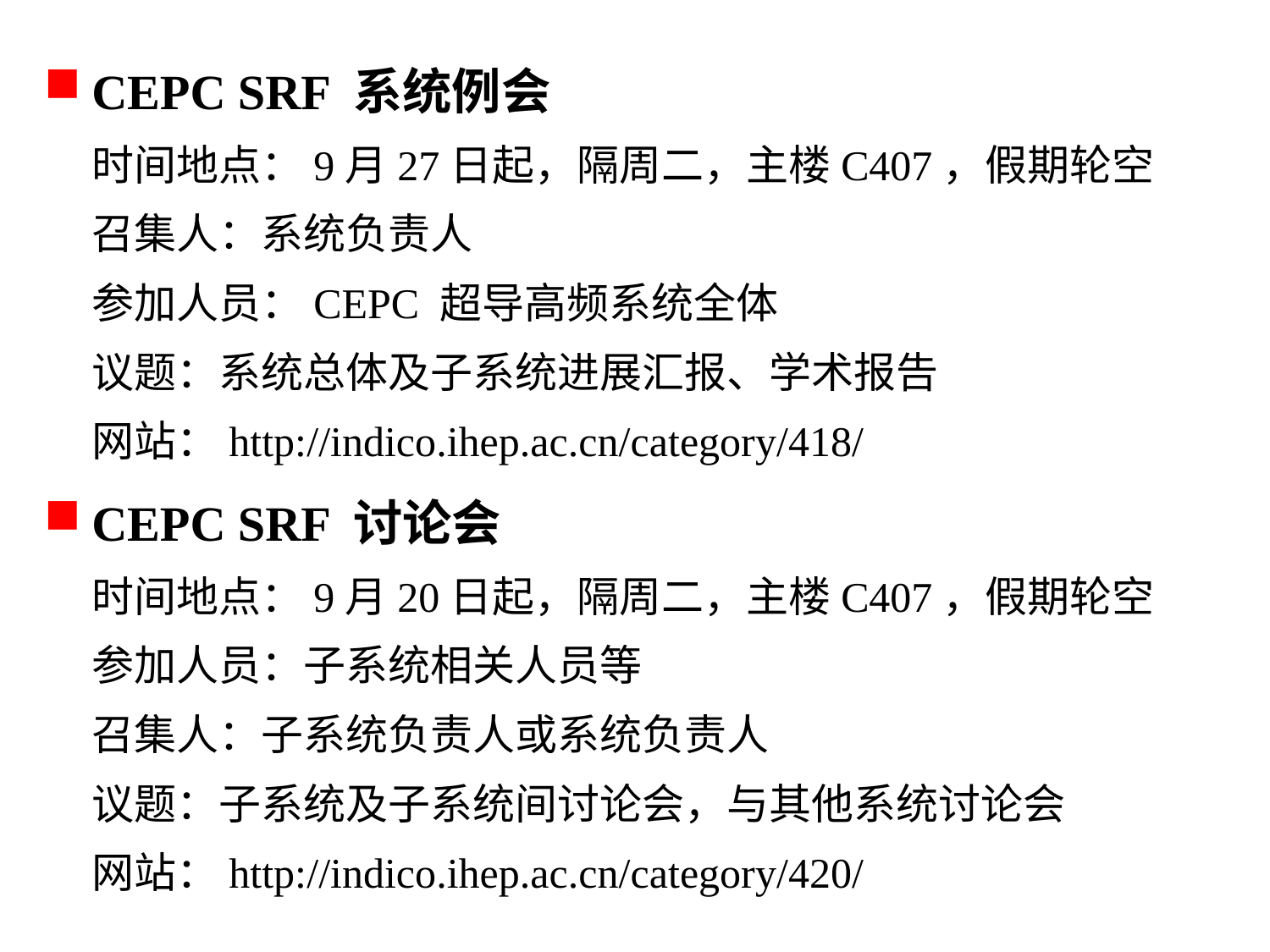

CEPC SRF 系统例会
时间地点：9月27日起，隔周二，主楼C407，假期轮空
召集人：系统负责人
参加人员：CEPC 超导高频系统全体
议题：系统总体及子系统进展汇报、学术报告
网站：http://indico.ihep.ac.cn/category/418/
CEPC SRF 讨论会
时间地点：9月20日起，隔周二，主楼C407，假期轮空
参加人员：子系统相关人员等
召集人：子系统负责人或系统负责人
议题：子系统及子系统间讨论会，与其他系统讨论会
网站：http://indico.ihep.ac.cn/category/420/